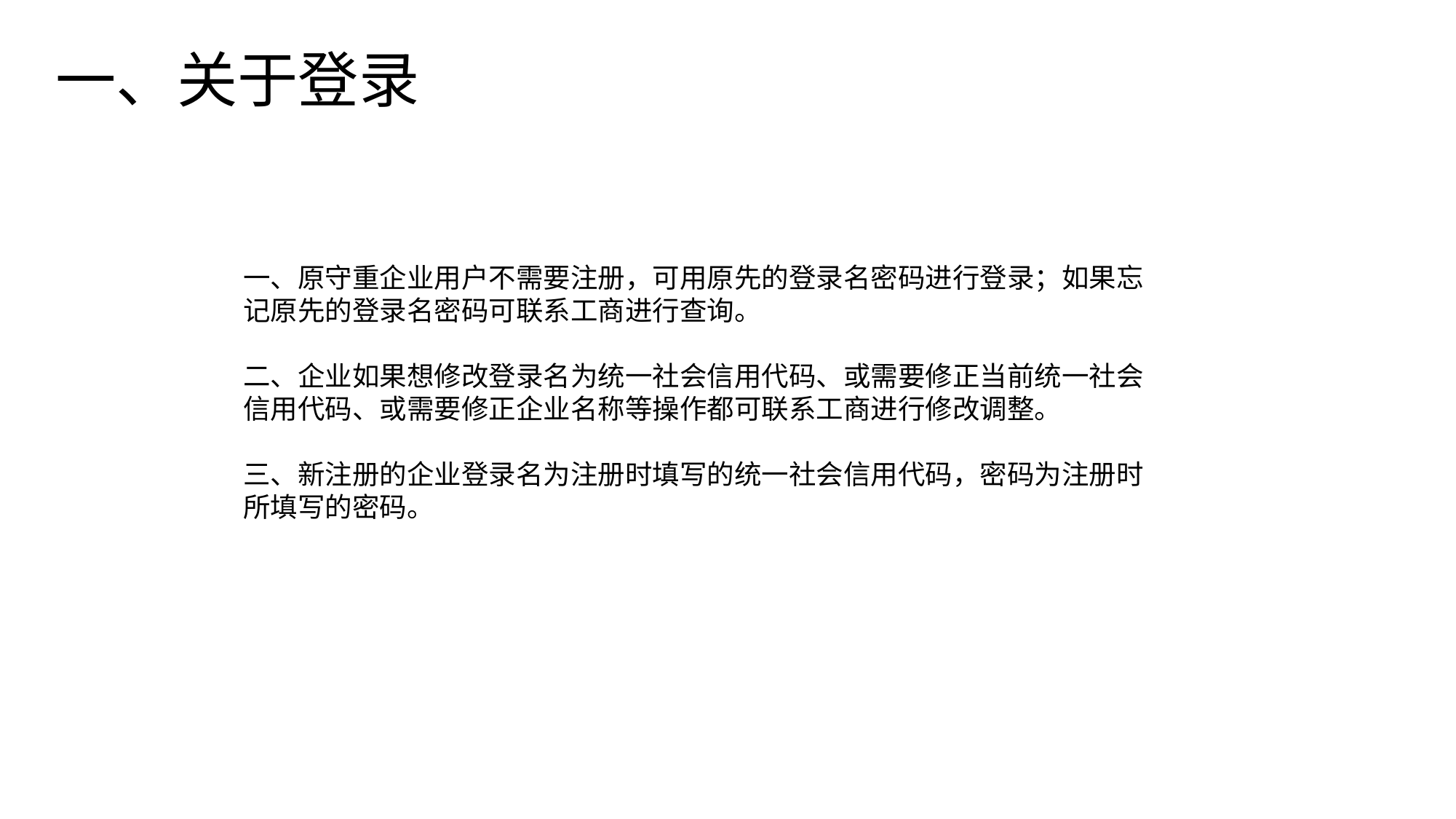

# 一、关于登录
一、原守重企业用户不需要注册，可用原先的登录名密码进行登录；如果忘记原先的登录名密码可联系工商进行查询。

二、企业如果想修改登录名为统一社会信用代码、或需要修正当前统一社会信用代码、或需要修正企业名称等操作都可联系工商进行修改调整。

三、新注册的企业登录名为注册时填写的统一社会信用代码，密码为注册时所填写的密码。